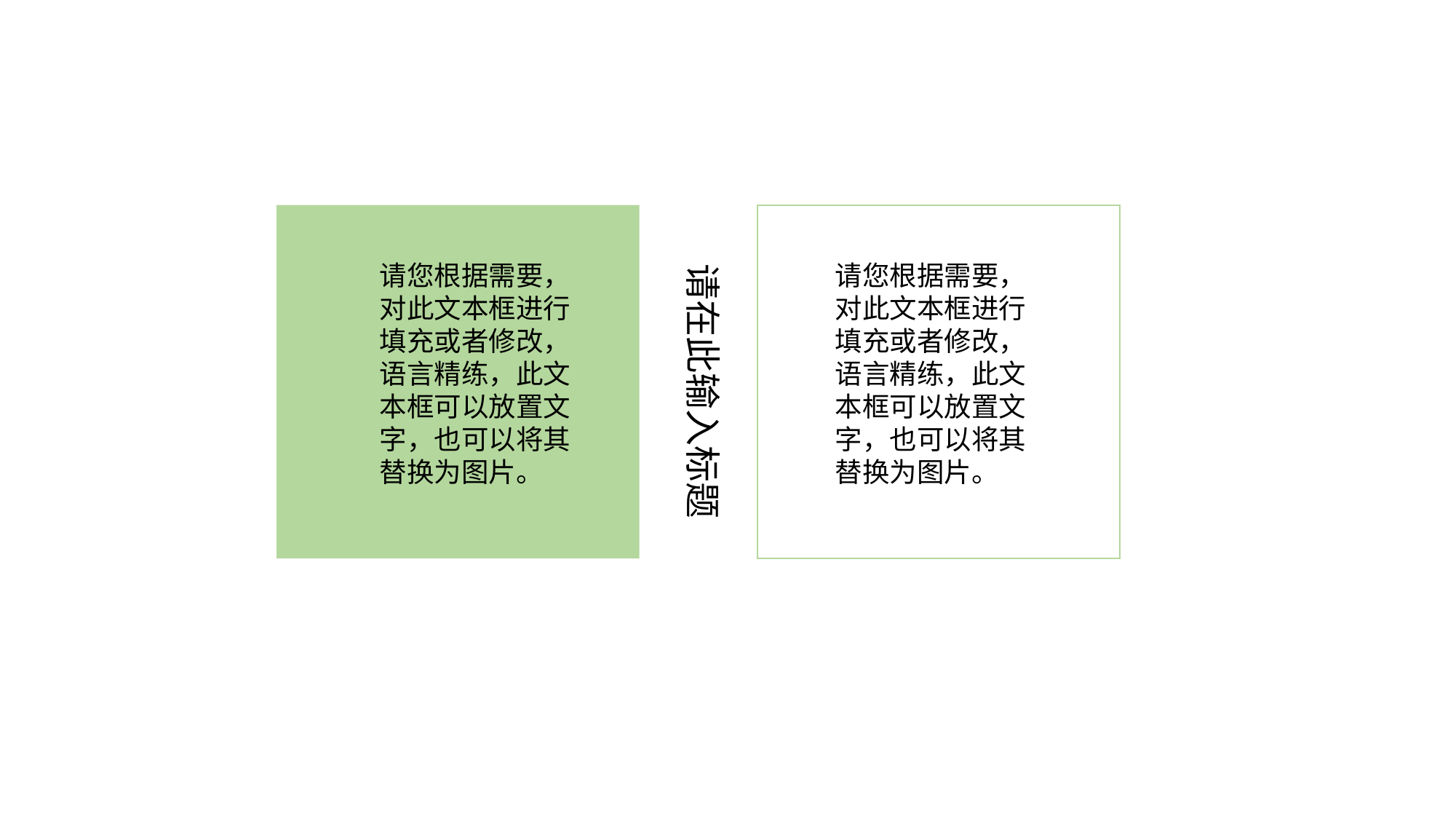

请您根据需要，对此文本框进行填充或者修改，语言精练，此文本框可以放置文字，也可以将其替换为图片。
请在此输入标题
请您根据需要，对此文本框进行填充或者修改，语言精练，此文本框可以放置文字，也可以将其替换为图片。